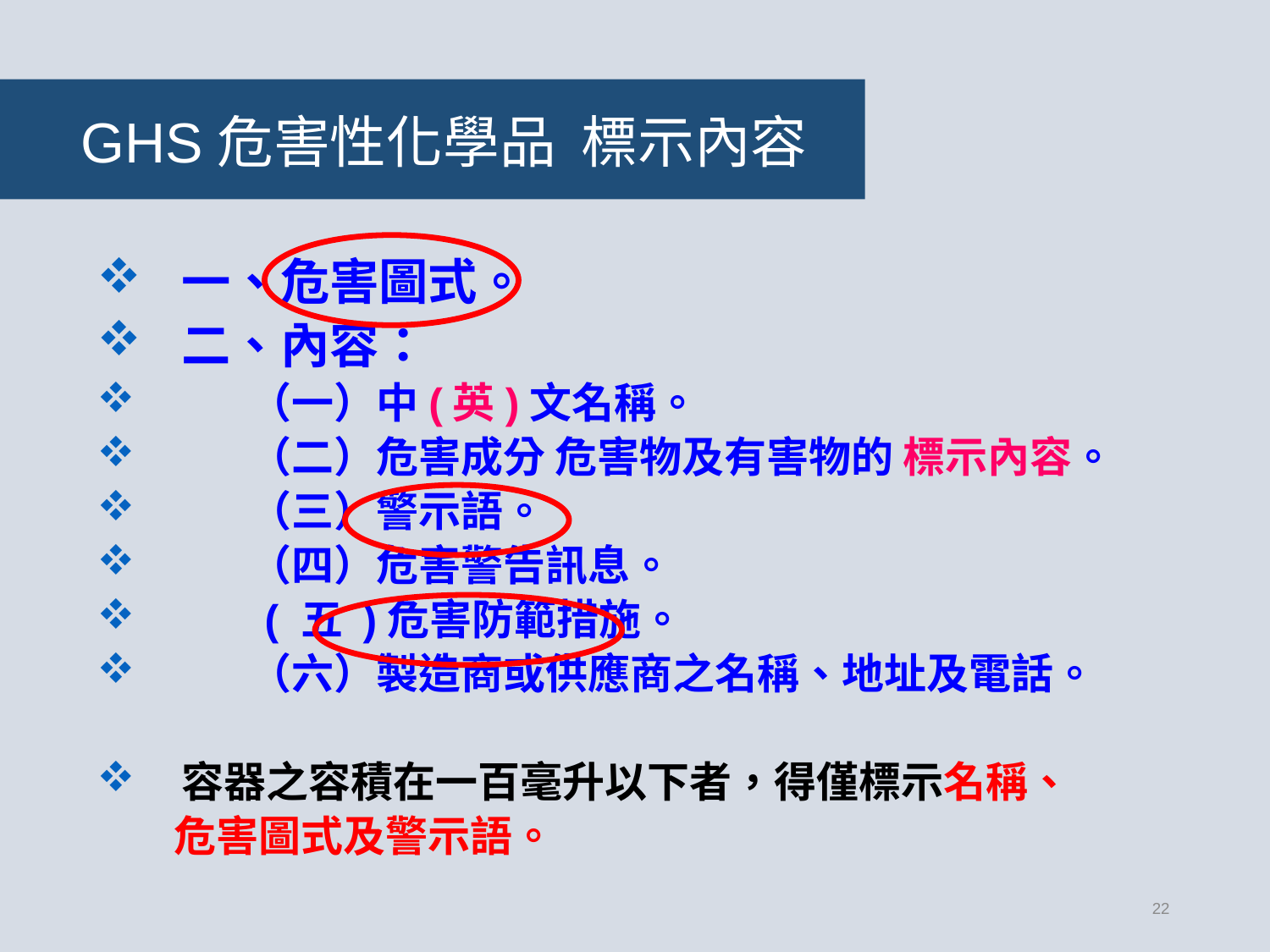

# GHS危害性化學品  標示內容

一、危害圖式。
二、內容：
      （一）中(英)文名稱。
      （二）危害成分 危害物及有害物的 標示內容。
      （三）警示語。
      （四）危害警告訊息。
       ( 五 )危害防範措施。
      （六）製造商或供應商之名稱、地址及電話。

容器之容積在一百毫升以下者，得僅標示名稱、
       危害圖式及警示語。

22